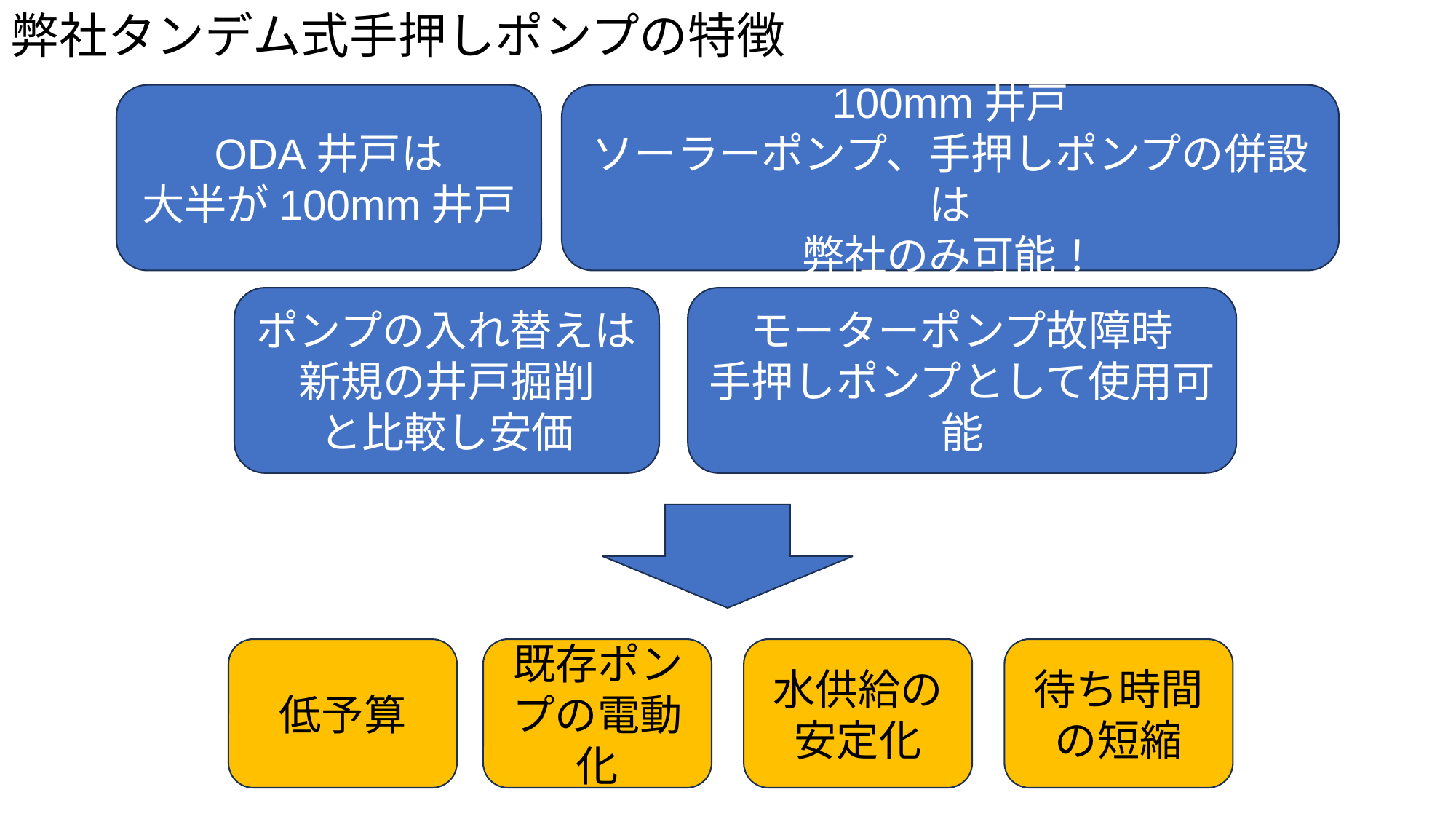

弊社タンデム式手押しポンプの特徴
ODA井戸は
大半が100mm井戸
100mm井戸
ソーラーポンプ、手押しポンプの併設は
弊社のみ可能！
ポンプの入れ替えは
新規の井戸掘削
と比較し安価
モーターポンプ故障時
手押しポンプとして使用可能

水供給の
安定化
待ち時間の短縮
既存ポンプの電動化
低予算